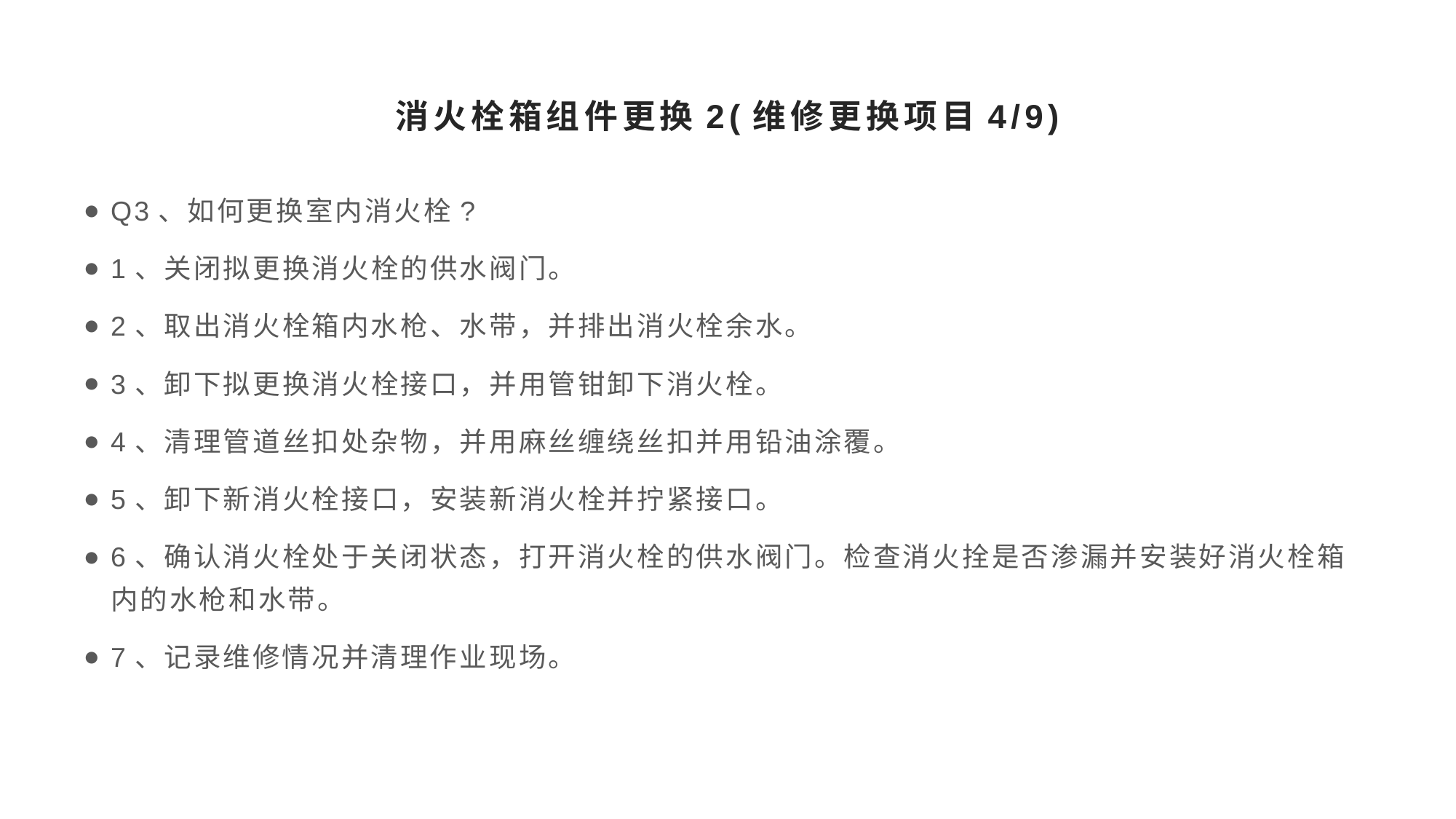

# 消火栓箱组件更换2(维修更换项目4/9)
Q3、如何更换室内消火栓?
1、关闭拟更换消火栓的供水阀门。
2、取出消火栓箱内水枪、水带，并排出消火栓余水。
3、卸下拟更换消火栓接口，并用管钳卸下消火栓。
4、清理管道丝扣处杂物，并用麻丝缠绕丝扣并用铅油涂覆。
5、卸下新消火栓接口，安装新消火栓并拧紧接口。
6、确认消火栓处于关闭状态，打开消火栓的供水阀门。检查消火拴是否渗漏并安装好消火栓箱内的水枪和水带。
7、记录维修情况并清理作业现场。
20